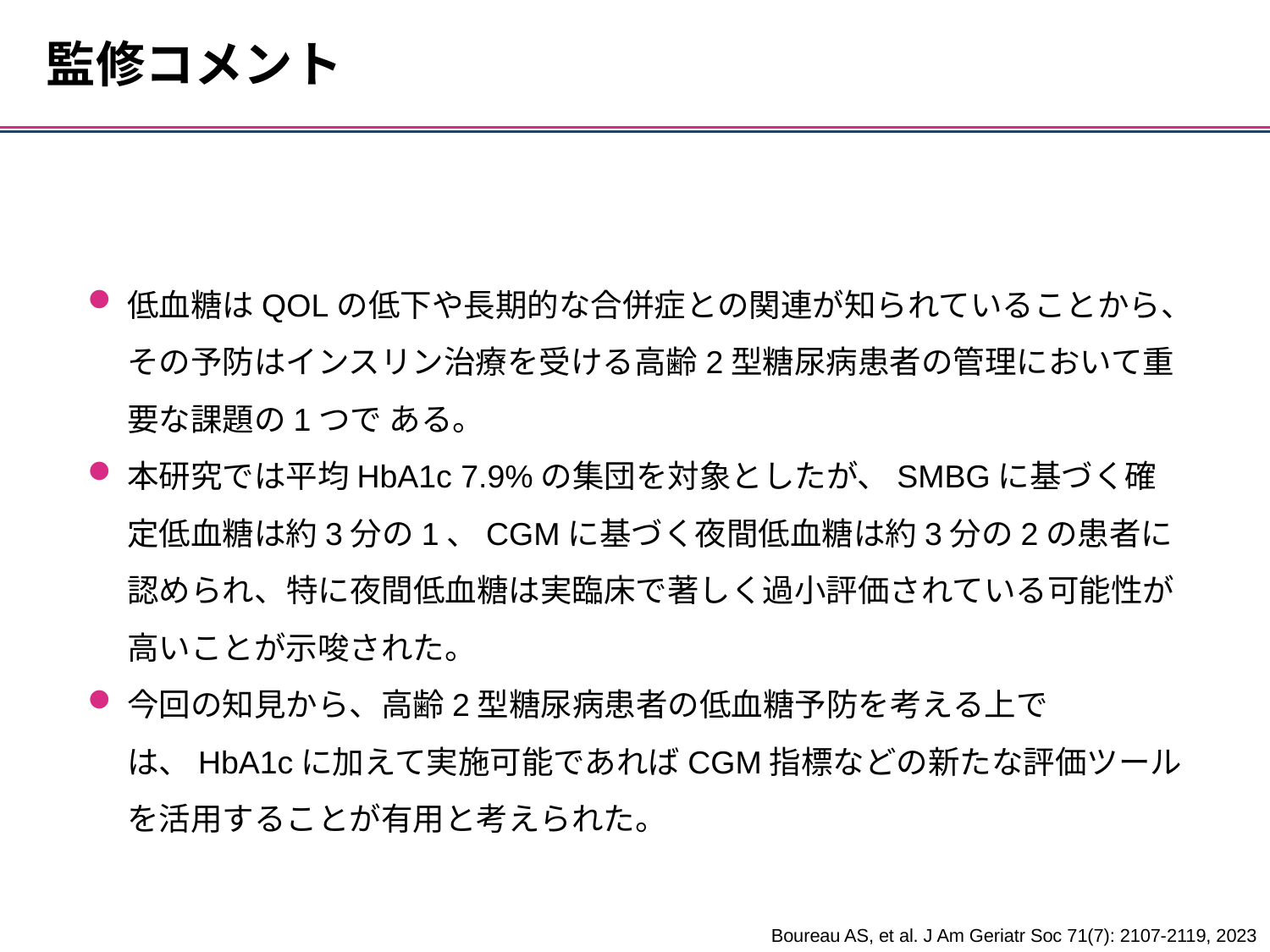

監修コメント
低血糖はQOLの低下や長期的な合併症との関連が知られていることから、その予防はインスリン治療を受ける高齢2型糖尿病患者の管理において重要な課題の1つで ある。
本研究では平均HbA1c 7.9%の集団を対象としたが、SMBGに基づく確定低血糖は約3分の1、CGMに基づく夜間低血糖は約3分の2の患者に認められ、特に夜間低血糖は実臨床で著しく過小評価されている可能性が高いことが示唆された。
今回の知見から、高齢2型糖尿病患者の低血糖予防を考える上では、HbA1cに加えて実施可能であればCGM指標などの新たな評価ツールを活用することが有用と考えられた。
Boureau AS, et al. J Am Geriatr Soc 71(7): 2107-2119, 2023